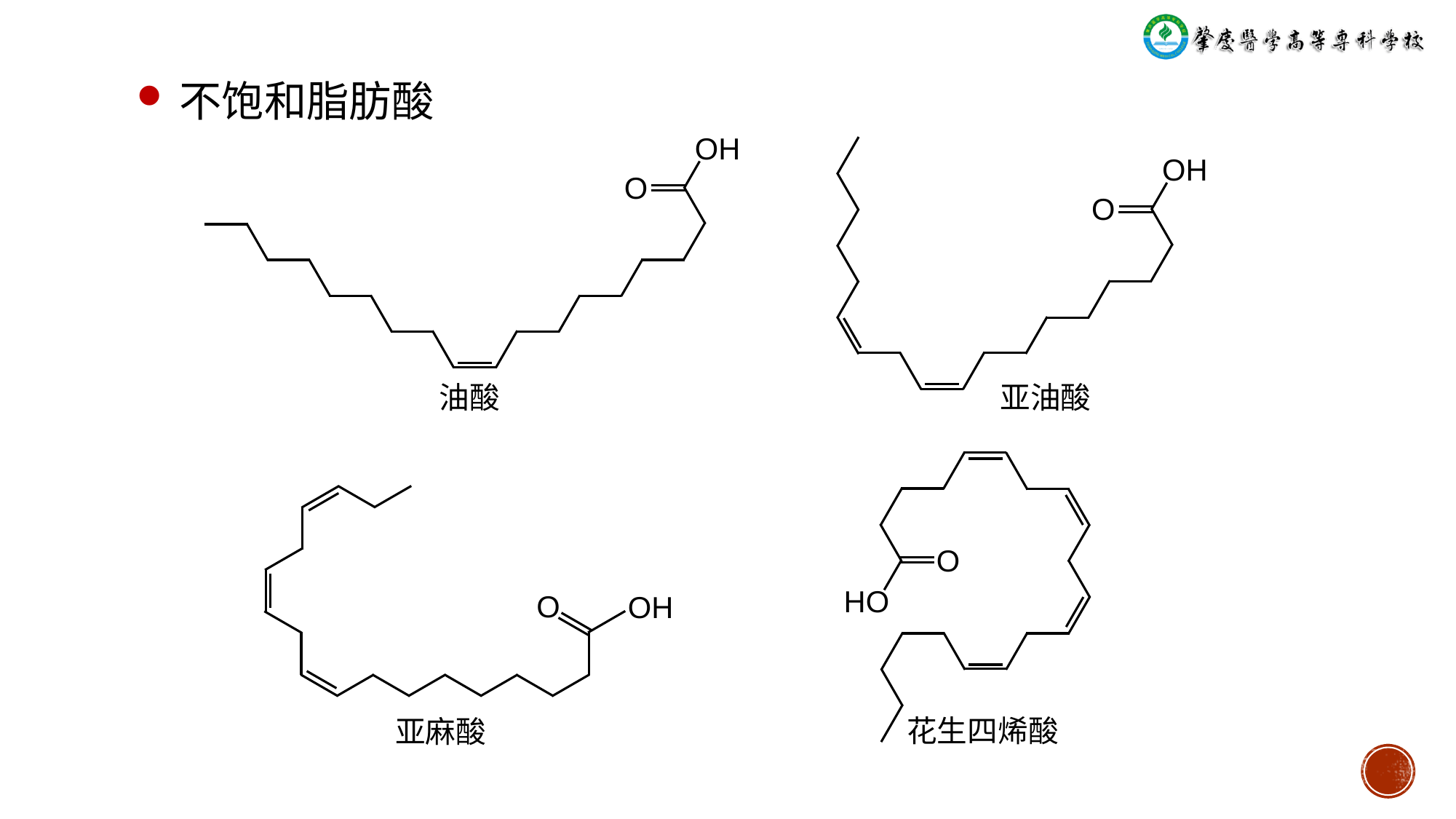

不饱和脂肪酸
OH
O
OH
O
亚油酸
油酸
O
HO
O
OH
花生四烯酸
亚麻酸